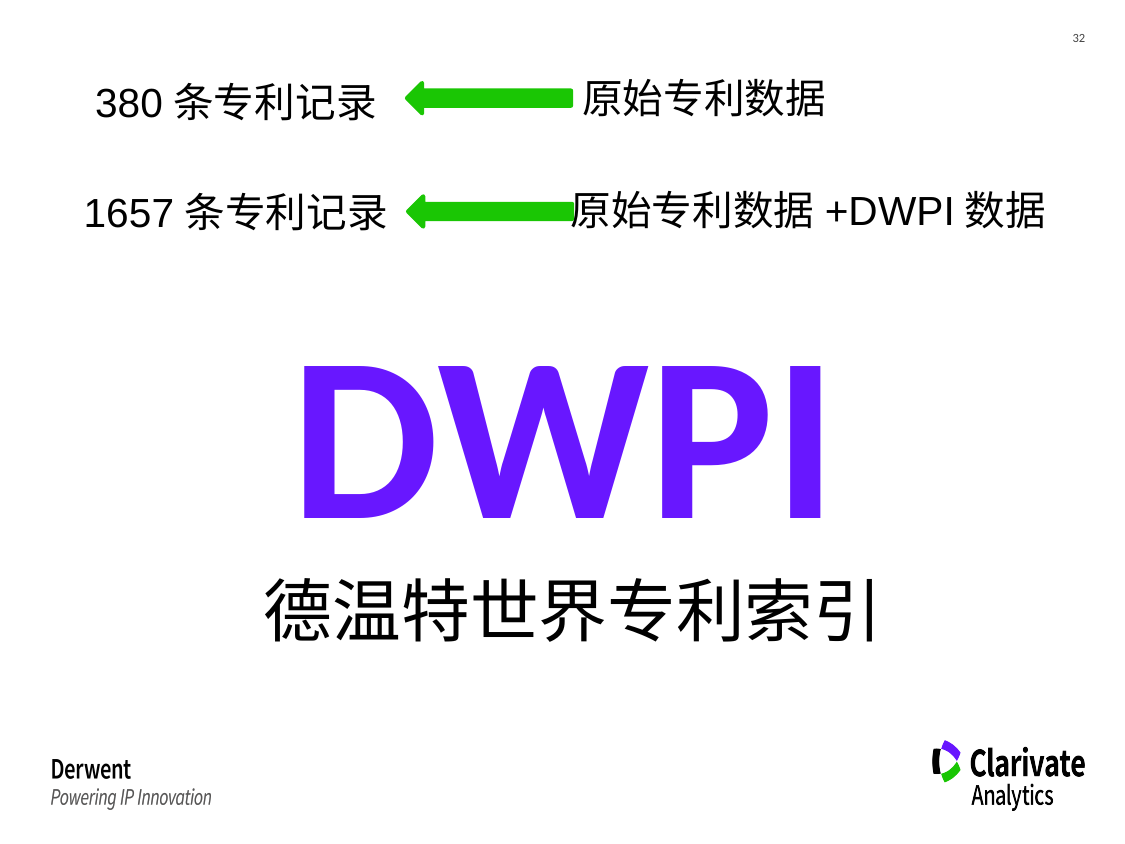

原始专利数据
380条专利记录

原始专利数据+DWPI数据
1657条专利记录

DWPI
德温特世界专利索引